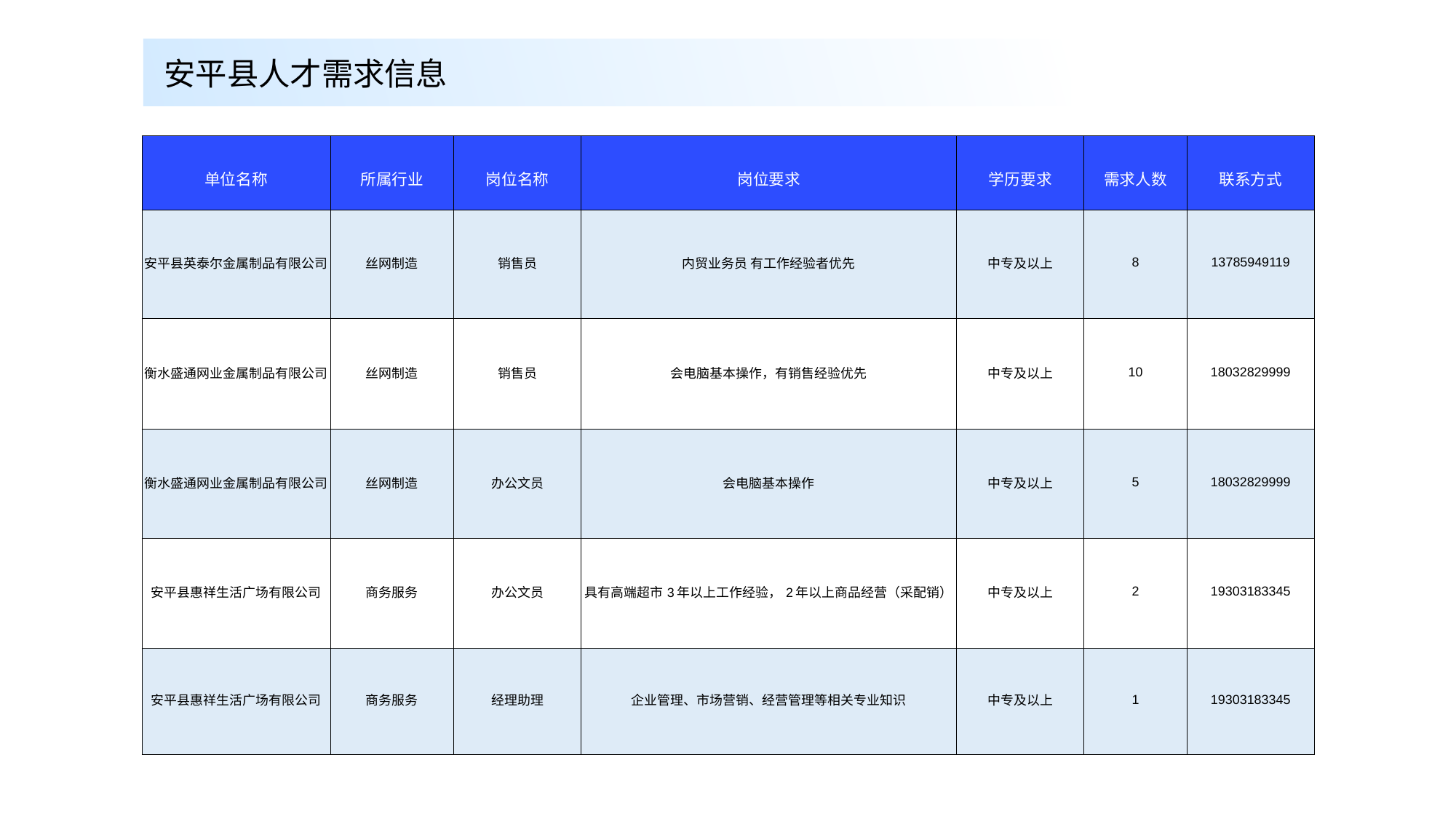

安平县人才需求信息
| 单位名称 | 所属行业 | 岗位名称 | 岗位要求 | 学历要求 | 需求人数 | 联系方式 |
| --- | --- | --- | --- | --- | --- | --- |
| 安平县英泰尔金属制品有限公司 | 丝网制造 | 销售员 | 内贸业务员 有工作经验者优先 | 中专及以上 | 8 | 13785949119 |
| 衡水盛通网业金属制品有限公司 | 丝网制造 | 销售员 | 会电脑基本操作，有销售经验优先 | 中专及以上 | 10 | 18032829999 |
| 衡水盛通网业金属制品有限公司 | 丝网制造 | 办公文员 | 会电脑基本操作 | 中专及以上 | 5 | 18032829999 |
| 安平县惠祥生活广场有限公司 | 商务服务 | 办公文员 | 具有高端超市3年以上工作经验，2年以上商品经营（采配销） | 中专及以上 | 2 | 19303183345 |
| 安平县惠祥生活广场有限公司 | 商务服务 | 经理助理 | 企业管理、市场营销、经营管理等相关专业知识 | 中专及以上 | 1 | 19303183345 |
36